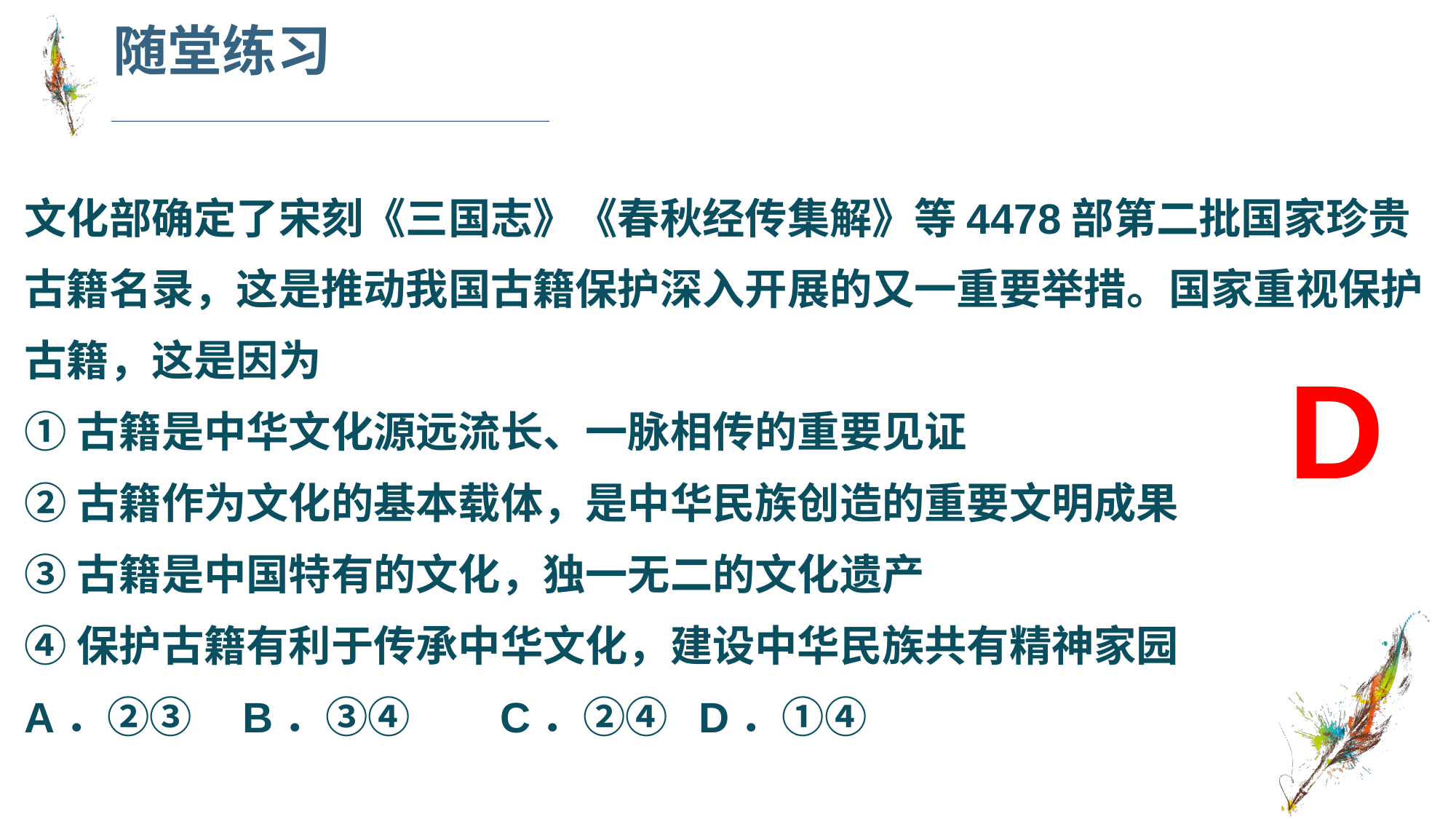

随堂练习
文化部确定了宋刻《三国志》《春秋经传集解》等4478部第二批国家珍贵古籍名录，这是推动我国古籍保护深入开展的又一重要举措。国家重视保护古籍，这是因为
①古籍是中华文化源远流长、一脉相传的重要见证
②古籍作为文化的基本载体，是中华民族创造的重要文明成果
③古籍是中国特有的文化，独一无二的文化遗产
④保护古籍有利于传承中华文化，建设中华民族共有精神家园
A．②③  	B．③④	   C．②④	 D．①④
D